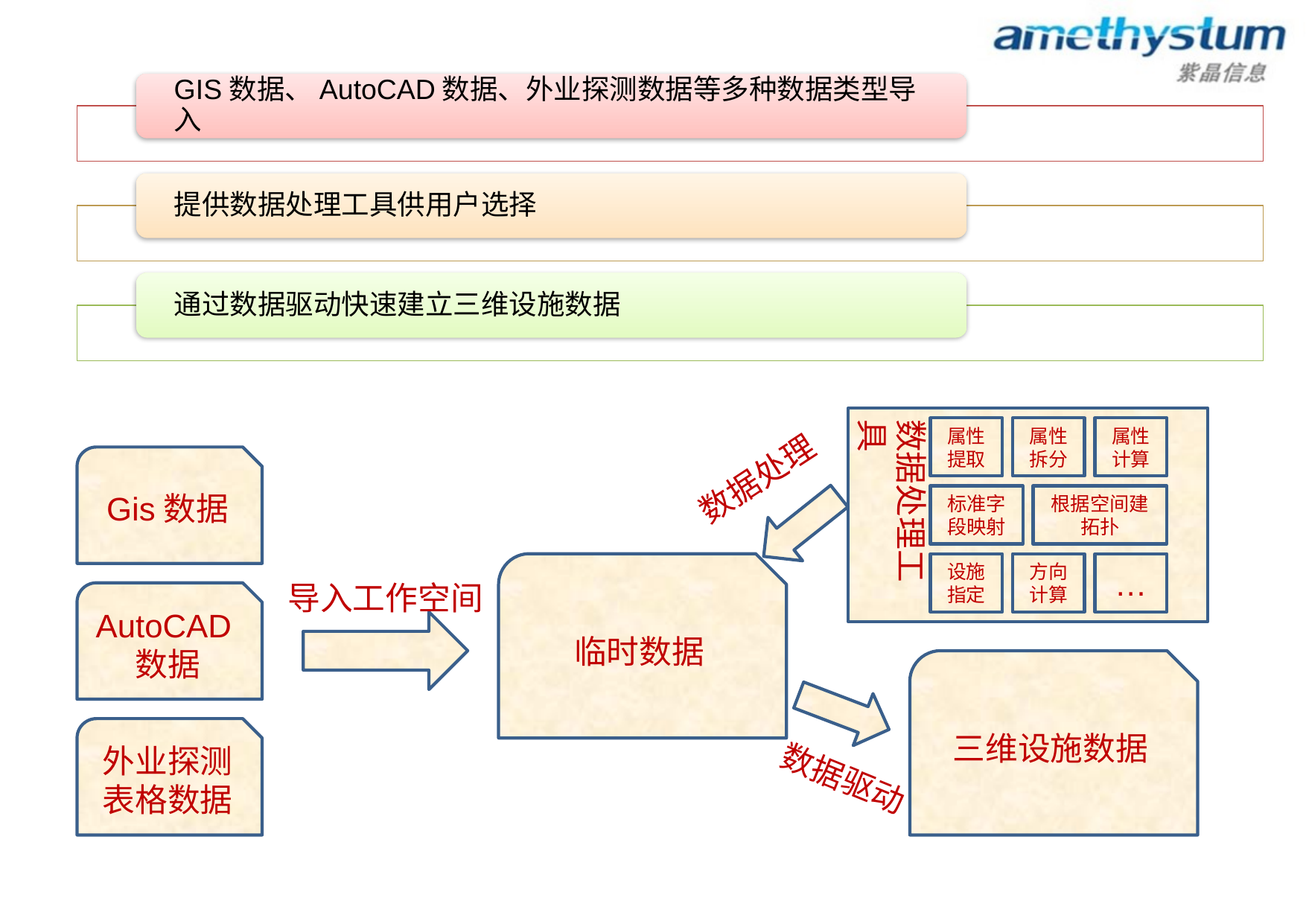

GIS数据、AutoCAD数据、外业探测数据等多种数据类型导入
提供数据处理工具供用户选择
通过数据驱动快速建立三维设施数据
数据处理工具
属性提取
属性拆分
属性计算
Gis数据
数据处理
标准字段映射
根据空间建拓扑

临时数据
设施指定
方向计算
…
导入工作空间
AutoCAD数据

三维设施数据

外业探测表格数据
数据驱动